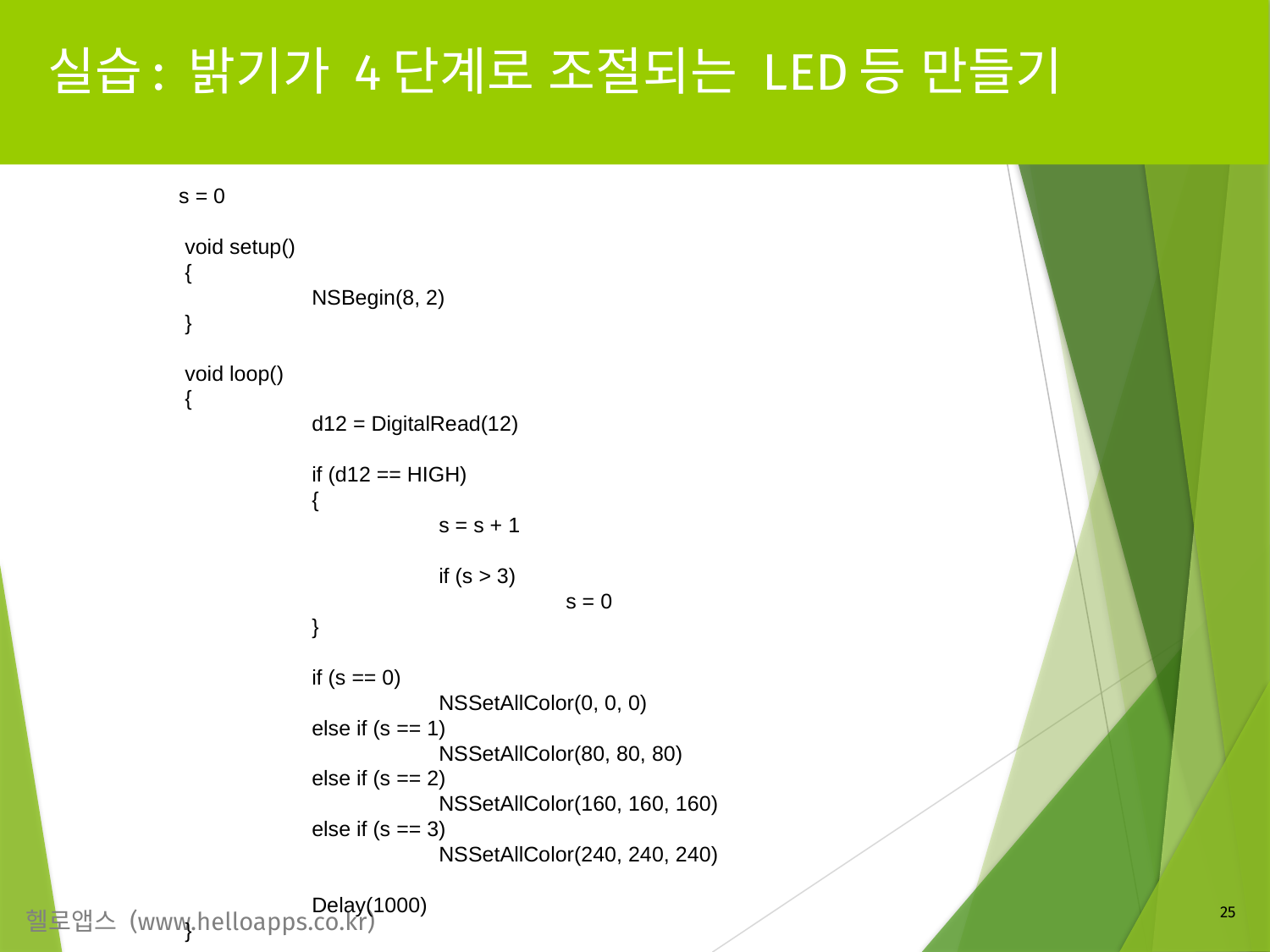

# 실습: 밝기가 4단계로 조절되는 LED등 만들기
       s = 0

        void setup()
        {
	        NSBegin(8, 2)
        }

        void loop()
        {
	        d12 = DigitalRead(12)

	        if (d12 == HIGH)
	        {
		        s = s + 1

		        if (s > 3)
			        s = 0
	        }

	        if (s == 0)
		        NSSetAllColor(0, 0, 0)
	        else if (s == 1)
		        NSSetAllColor(80, 80, 80)
	        else if (s == 2)
		        NSSetAllColor(160, 160, 160)
	        else if (s == 3)
		        NSSetAllColor(240, 240, 240)

	        Delay(1000)
        }
25